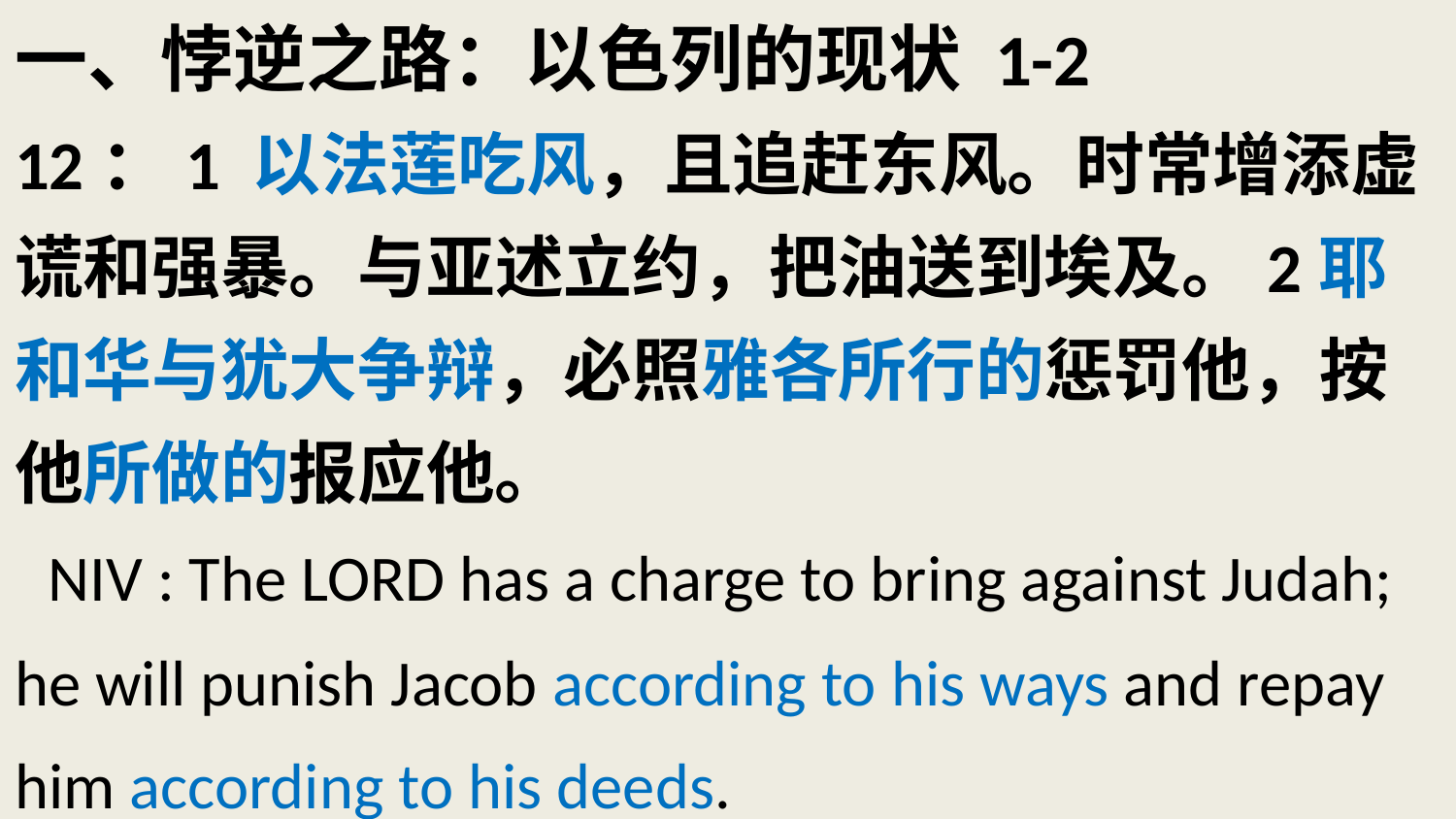

# 一、悖逆之路：以色列的现状 1-2 12：1 以法莲吃风，且追赶东风。时常增添虚谎和强暴。与亚述立约，把油送到埃及。2耶和华与犹大争辩，必照雅各所行的惩罚他，按他所做的报应他。 NIV : The LORD has a charge to bring against Judah; he will punish Jacob according to his ways and repay him according to his deeds.